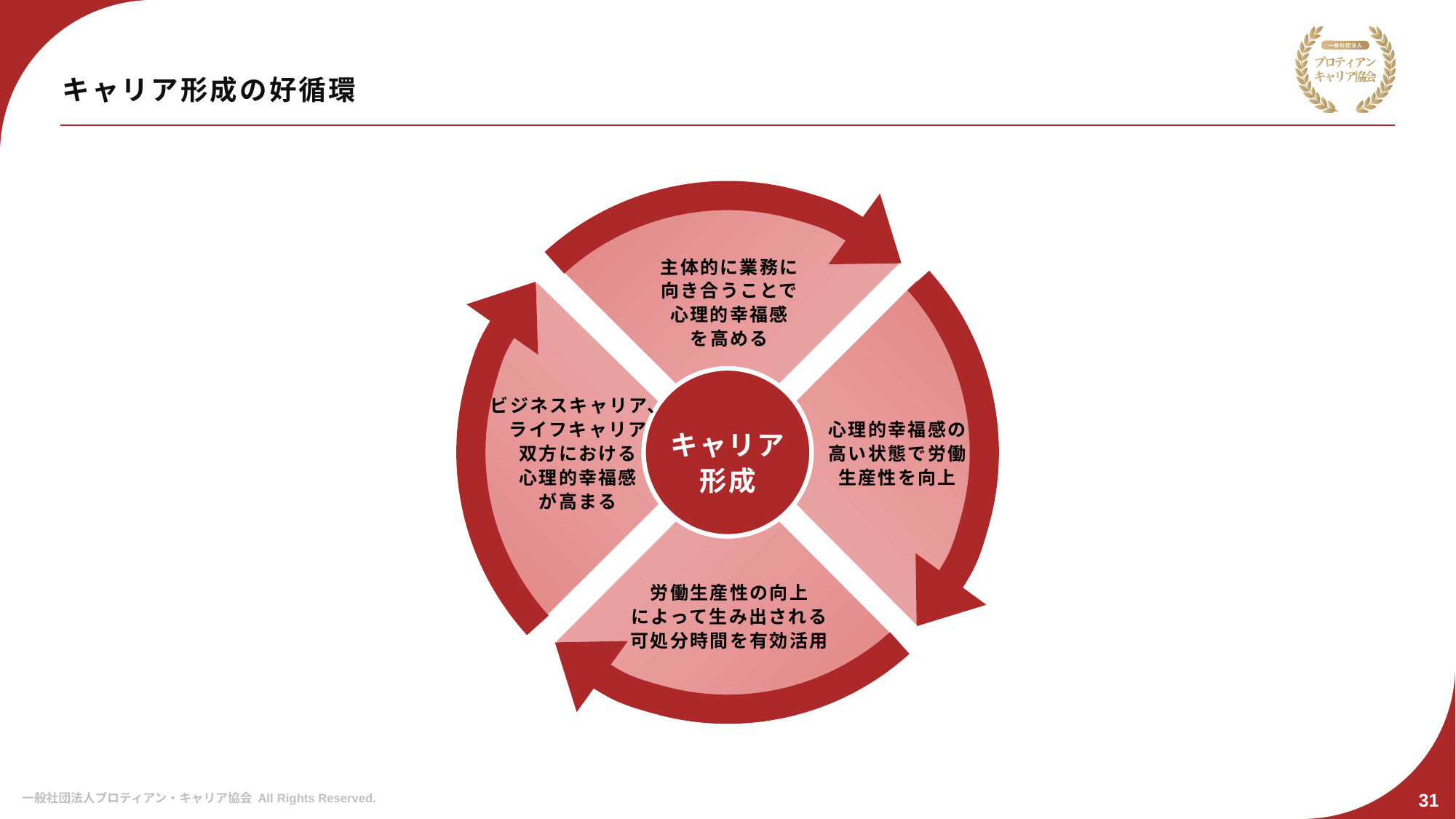

# キャリア形成の好循環

主体的に業務に
向き合うことで
心理的幸福感
を高める

ビジネスキャリア、
ライフキャリア
双方における
心理的幸福感
が高まる
心理的幸福感の
高い状態で労働
生産性を向上
キャリア
形成
労働生産性の向上
によって生み出される
可処分時間を有効活用
31